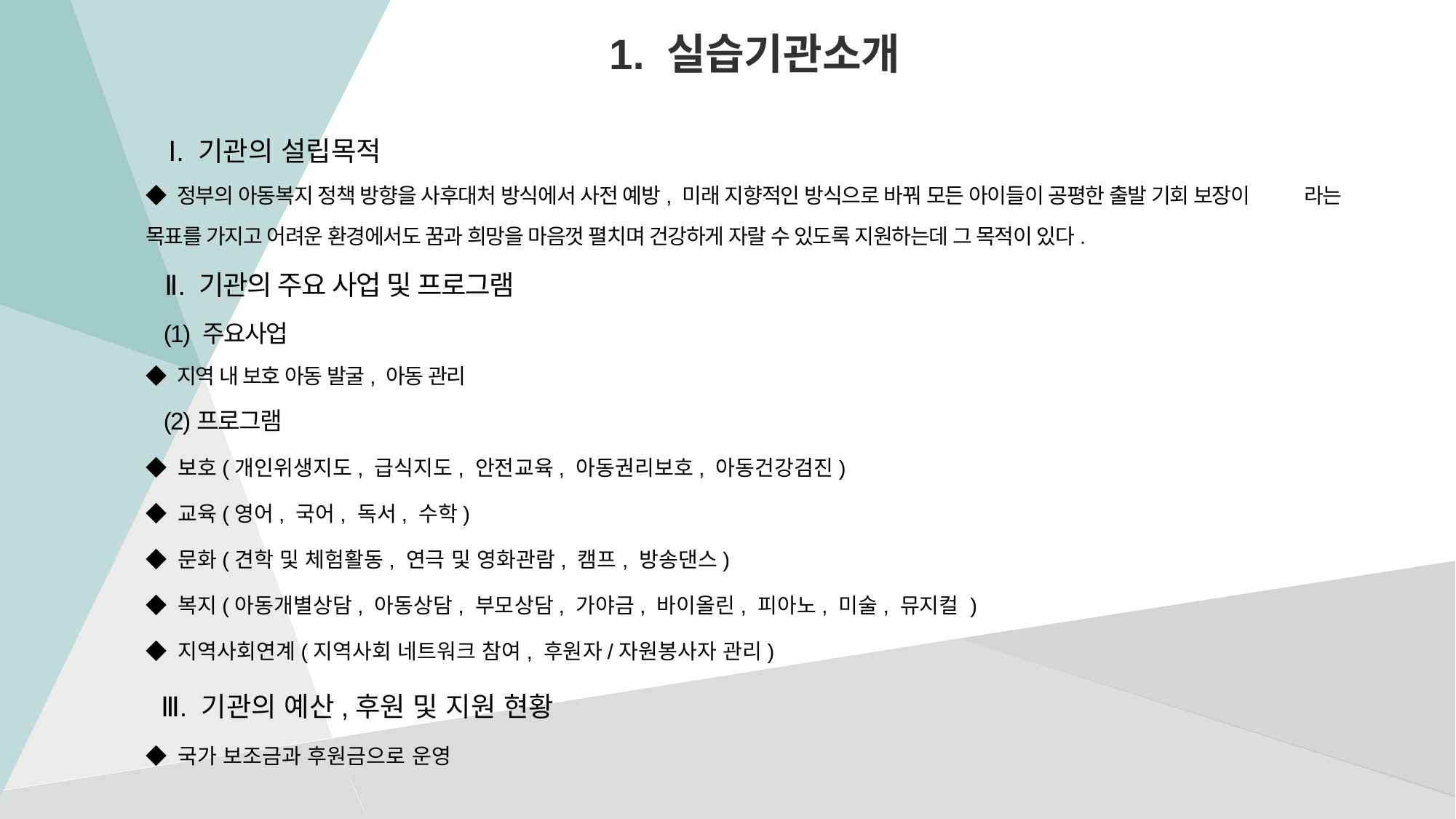

1. 실습기관소개

Ⅰ. 기관의 설립목적
◆ 정부의 아동복지 정책 방향을 사후대처 방식에서 사전 예방, 미래 지향적인 방식으로 바꿔 모든 아이들이 공평한 출발 기회 보장이           라는 목표를 가지고 어려운 환경에서도 꿈과 희망을 마음껏 펼치며 건강하게 자랄 수 있도록 지원하는데 그 목적이 있다.
   Ⅱ. 기관의 주요 사업 및 프로그램
   (1) 주요사업
◆ 지역 내 보호 아동 발굴, 아동 관리
   (2)프로그램
◆ 보호(개인위생지도, 급식지도, 안전교육, 아동권리보호, 아동건강검진)
◆ 교육(영어, 국어, 독서, 수학)
◆ 문화(견학 및 체험활동, 연극 및 영화관람, 캠프, 방송댄스)
◆ 복지(아동개별상담, 아동상담, 부모상담, 가야금, 바이올린, 피아노, 미술, 뮤지컬 )
◆ 지역사회연계(지역사회 네트워크 참여, 후원자/자원봉사자 관리)
  Ⅲ. 기관의 예산,후원 및 지원 현황
◆ 국가 보조금과 후원금으로 운영